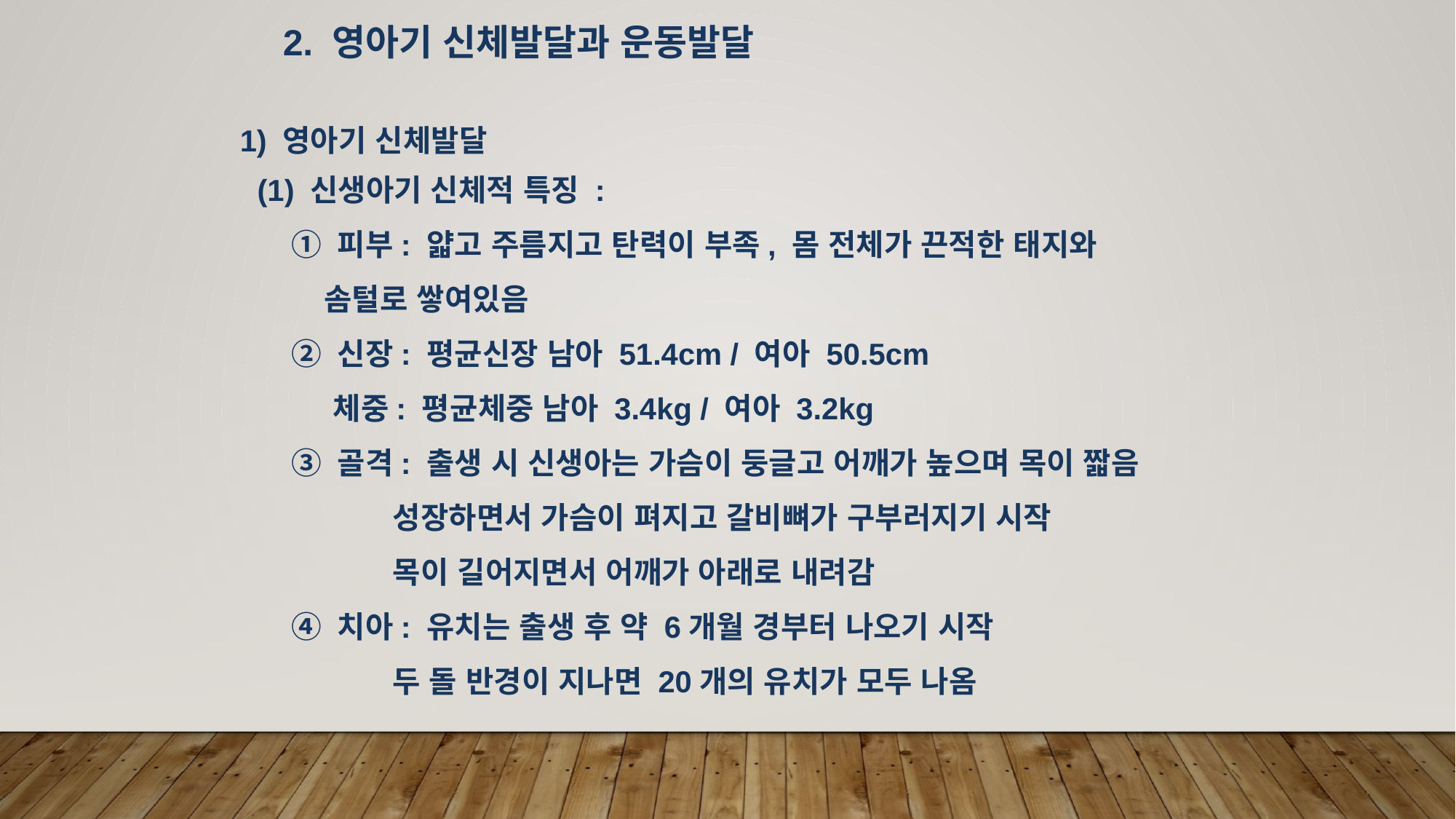

2. 영아기 신체발달과 운동발달
1) 영아기 신체발달
(1) 신생아기 신체적 특징 :
    ① 피부: 얇고 주름지고 탄력이 부족, 몸 전체가 끈적한 태지와
       솜털로 쌓여있음
    ② 신장: 평균신장 남아 51.4cm / 여아 50.5cm
        체중: 평균체중 남아 3.4kg / 여아 3.2kg
    ③ 골격: 출생 시 신생아는 가슴이 둥글고 어깨가 높으며 목이 짧음
               성장하면서 가슴이 펴지고 갈비뼈가 구부러지기 시작
               목이 길어지면서 어깨가 아래로 내려감
    ④ 치아: 유치는 출생 후 약 6개월 경부터 나오기 시작
               두 돌 반경이 지나면 20개의 유치가 모두 나옴